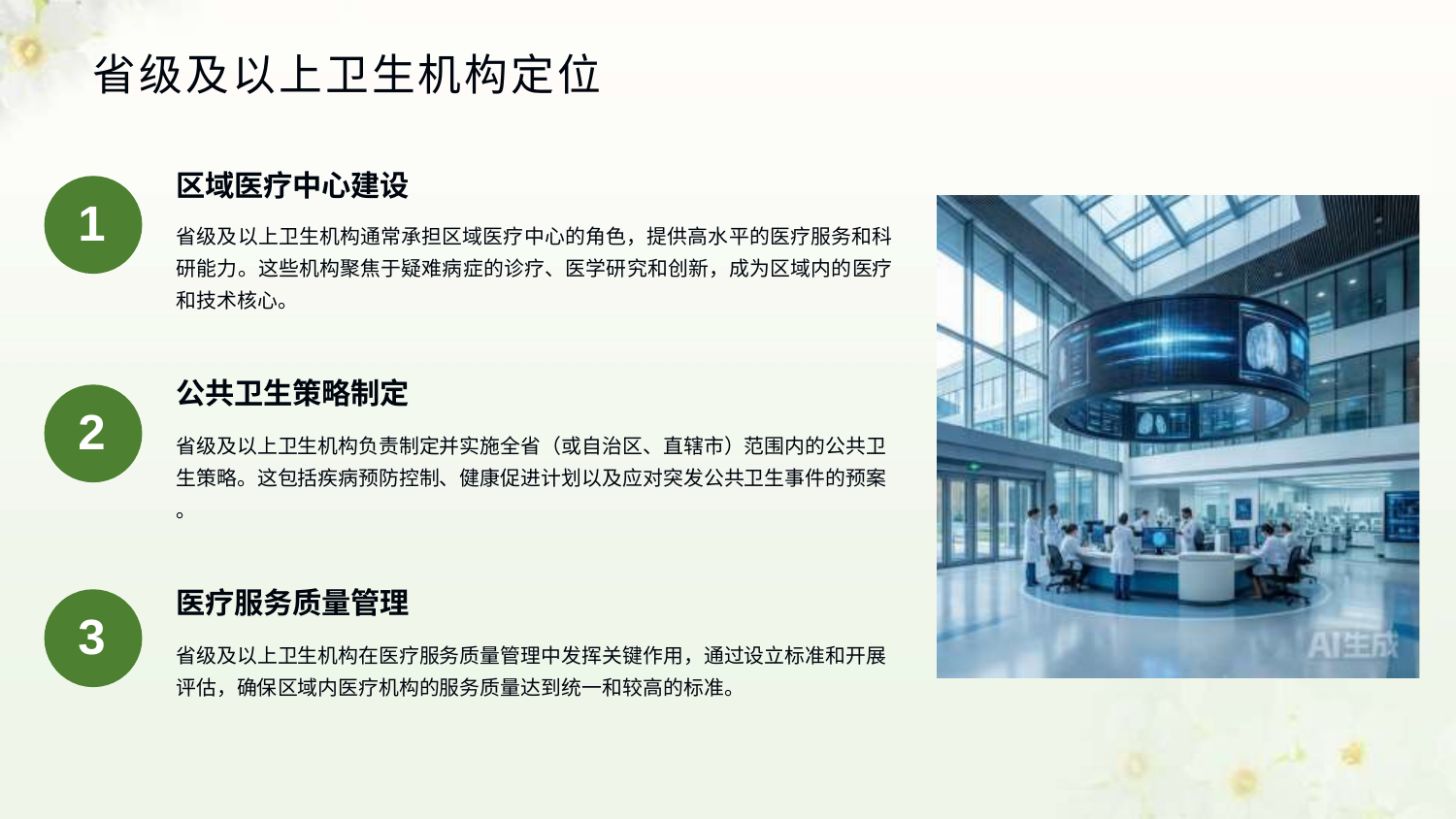

# 省级及以上卫生机构定位
区域医疗中心建设
省级及以上卫生机构通常承担区域医疗中心的角色，提供高水平的医疗服务和科 研能力。这些机构聚焦于疑难病症的诊疗、医学研究和创新，成为区域内的医疗 和技术核心。

1

公共卫生策略制定
省级及以上卫生机构负责制定并实施全省（或自治区、直辖市）范围内的公共卫 生策略。这包括疾病预防控制、健康促进计划以及应对突发公共卫生事件的预案
。

2
医疗服务质量管理
省级及以上卫生机构在医疗服务质量管理中发挥关键作用，通过设立标准和开展
评估，确保区域内医疗机构的服务质量达到统一和较高的标准。

3